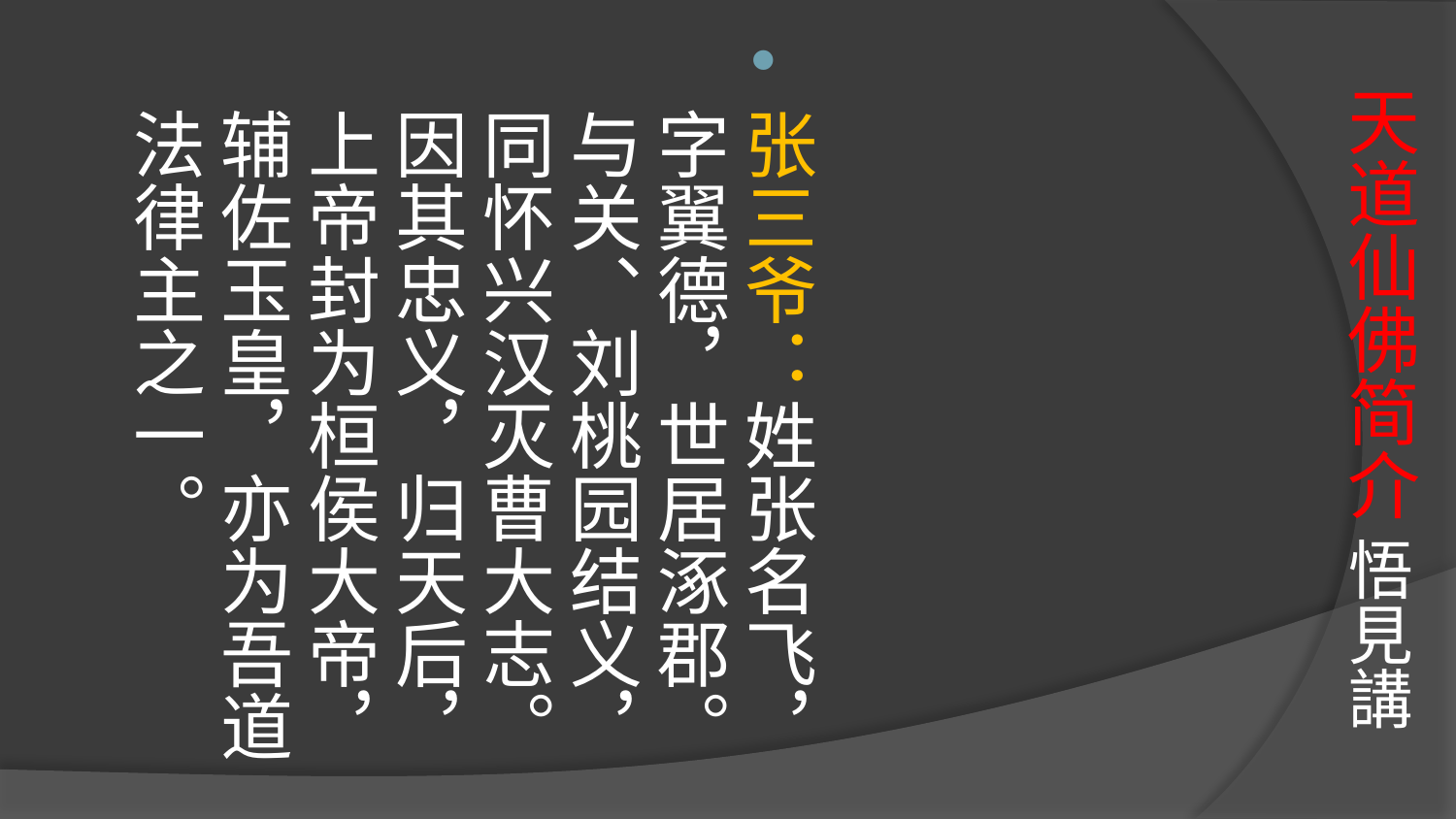

# 天道仙佛简介 悟見講
张三爷：姓张名飞，字翼德，世居涿郡。 与关、刘桃园结义，同怀兴汉灭曹大志。 因其忠义，归天后，上帝封为桓侯大帝，辅佐玉皇，亦为吾道法律主之一。